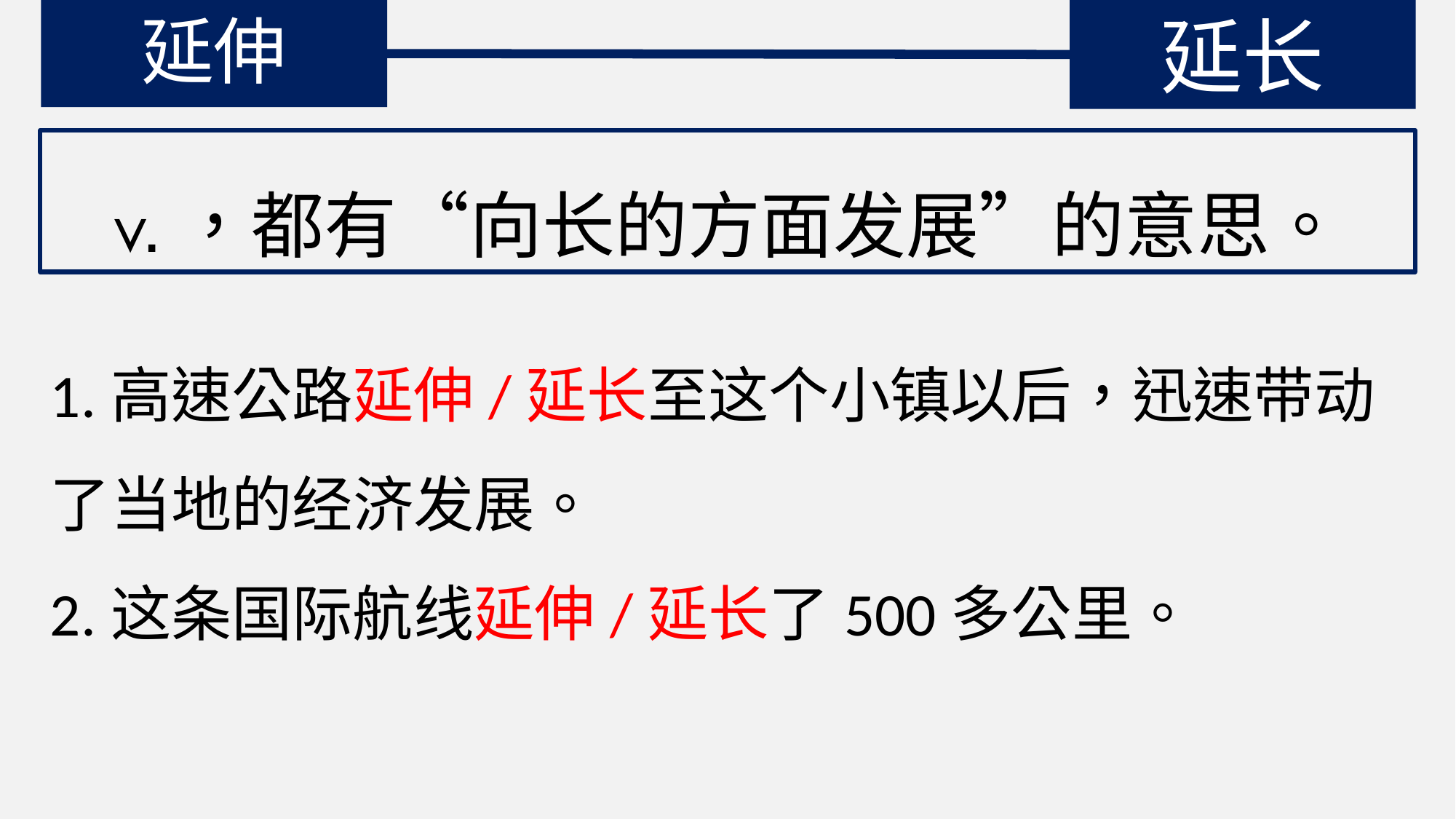

延伸

延长
v.，都有“向长的方面发展”的意思。
1.高速公路延伸/延长至这个小镇以后，迅速带动了当地的经济发展。
2.这条国际航线延伸/延长了500多公里。